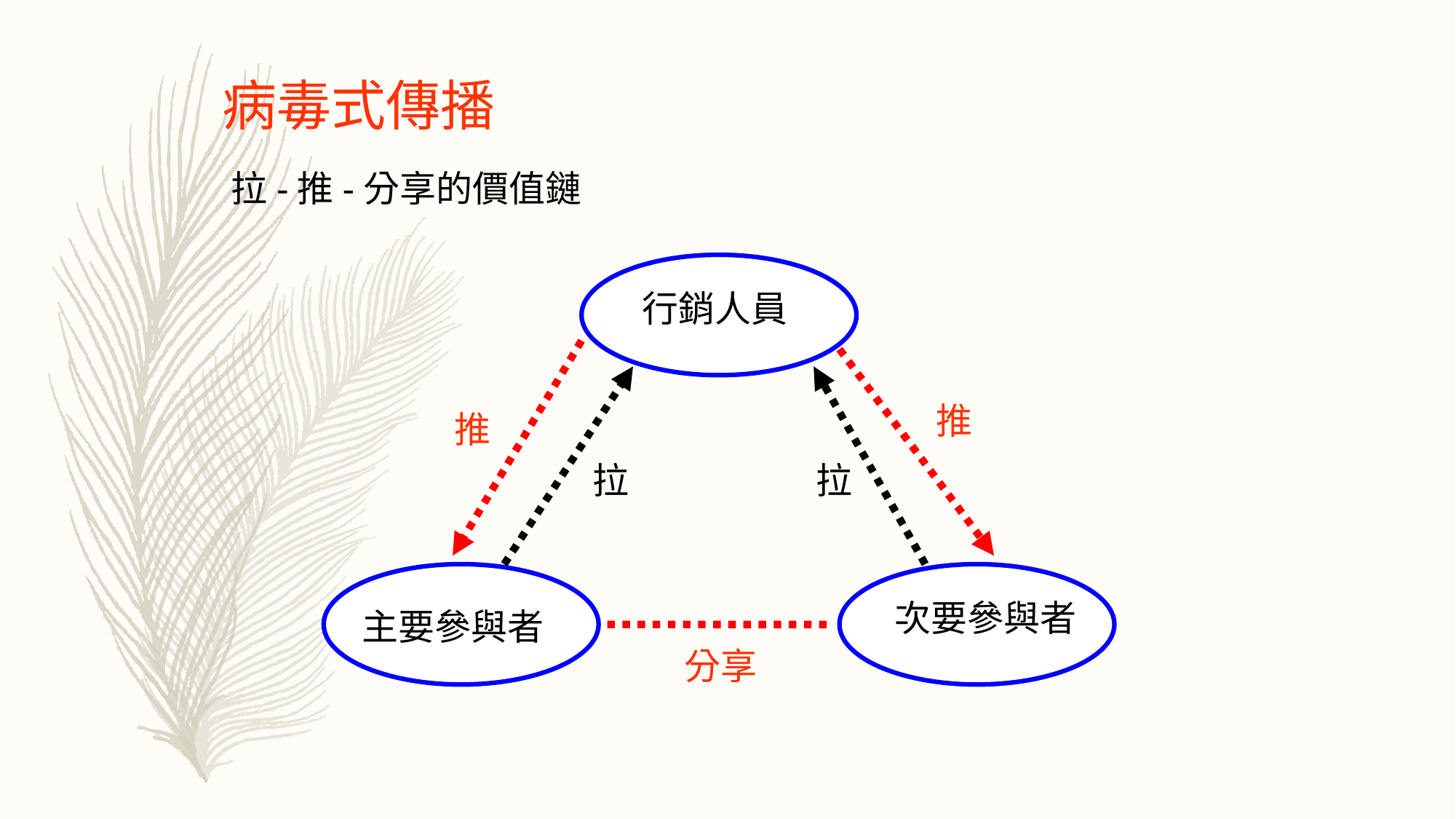

病毒式傳播

拉-推-分享的價值鏈

行銷人員

推
推
拉
拉

次要參與者
主要參與者

分享